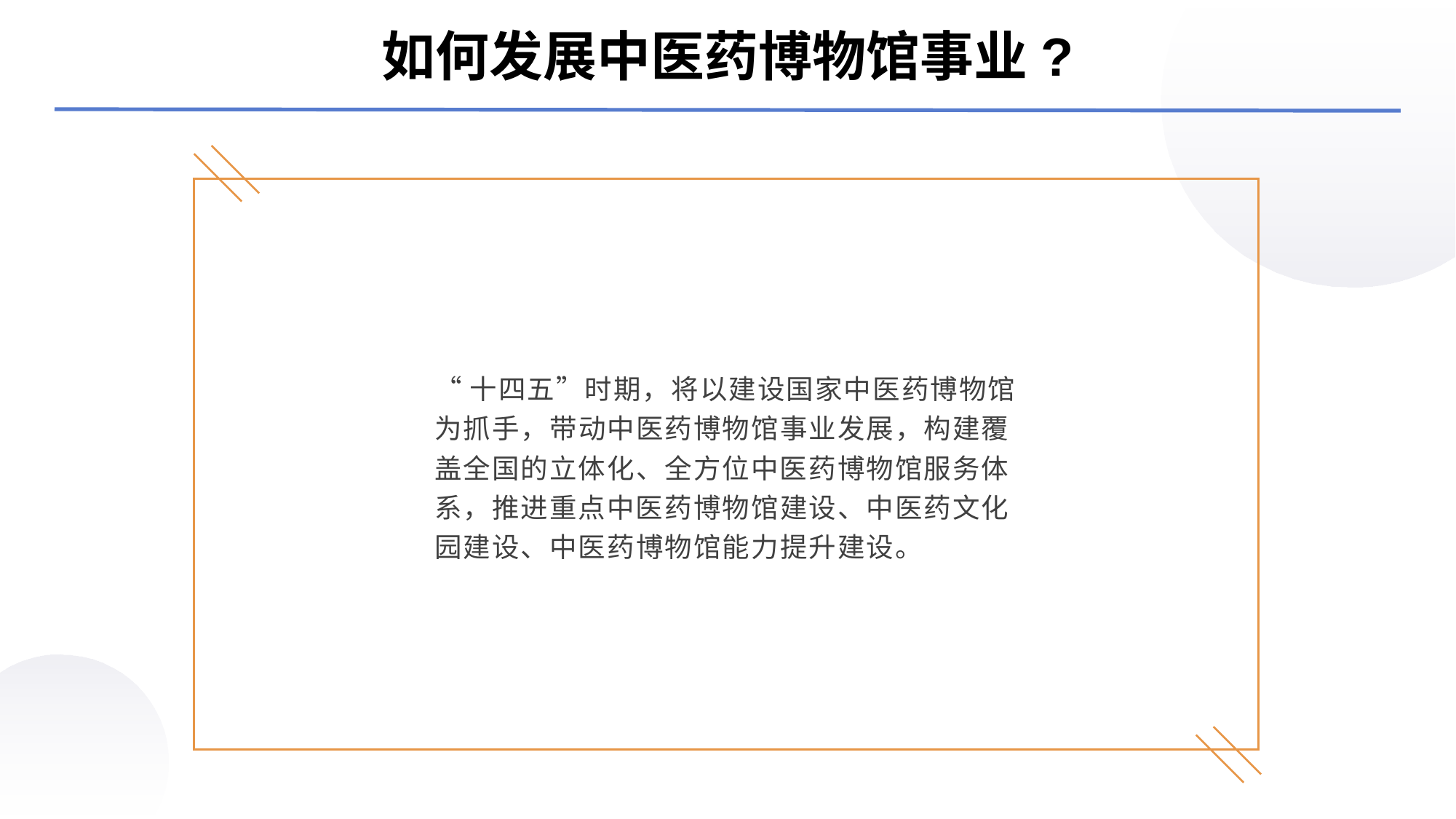

如何发展中医药博物馆事业?

“十四五”时期，将以建设国家中医药博物馆为抓手，带动中医药博物馆事业发展，构建覆盖全国的立体化、全方位中医药博物馆服务体系，推进重点中医药博物馆建设、中医药文化园建设、中医药博物馆能力提升建设。